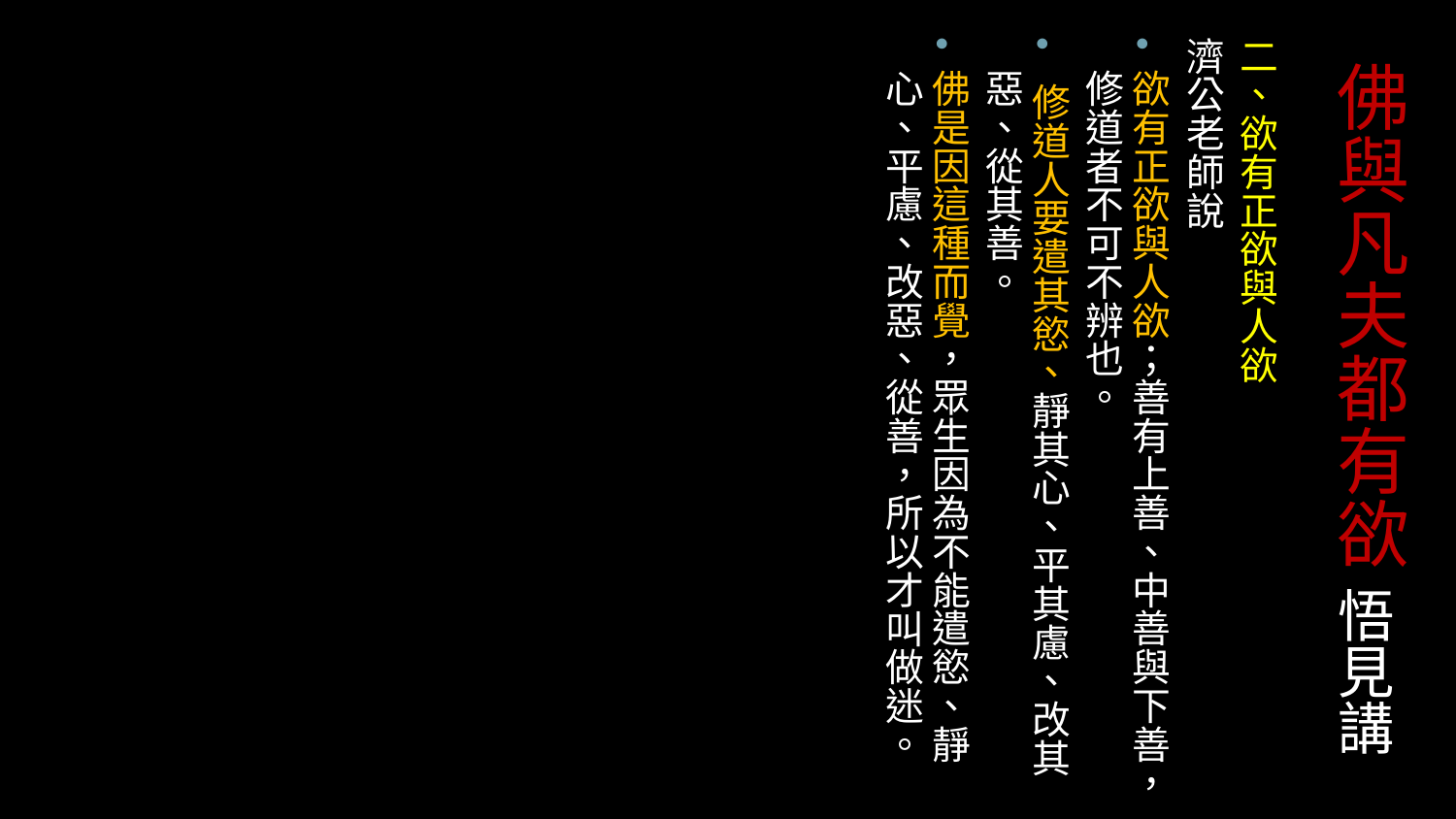

二、欲有正欲與人欲
濟公老師說
欲有正欲與人欲；善有上善、中善與下善，修道者不可不辨也。
 修道人要遣其慾、靜其心、平其慮、改其惡、從其善。
佛是因這種而覺，眾生因為不能遣慾、靜心、平慮、改惡、從善，所以才叫做迷。

# 佛與凡夫都有欲 悟見講